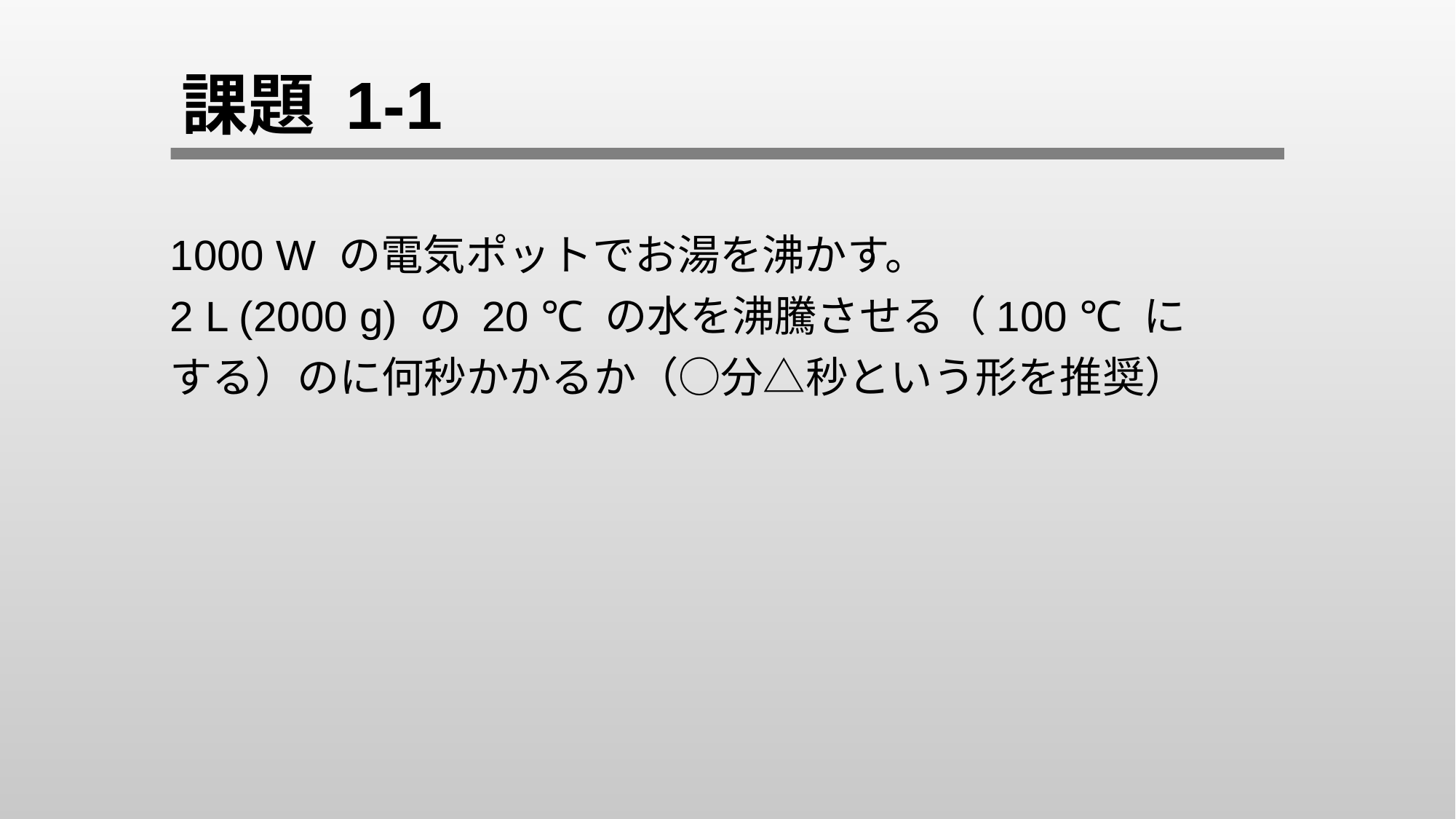

# 課題 1-1
1000 W の電気ポットでお湯を沸かす。
2 L (2000 g) の 20 ℃ の水を沸騰させる（100 ℃ にする）のに何秒かかるか（○分△秒という形を推奨）